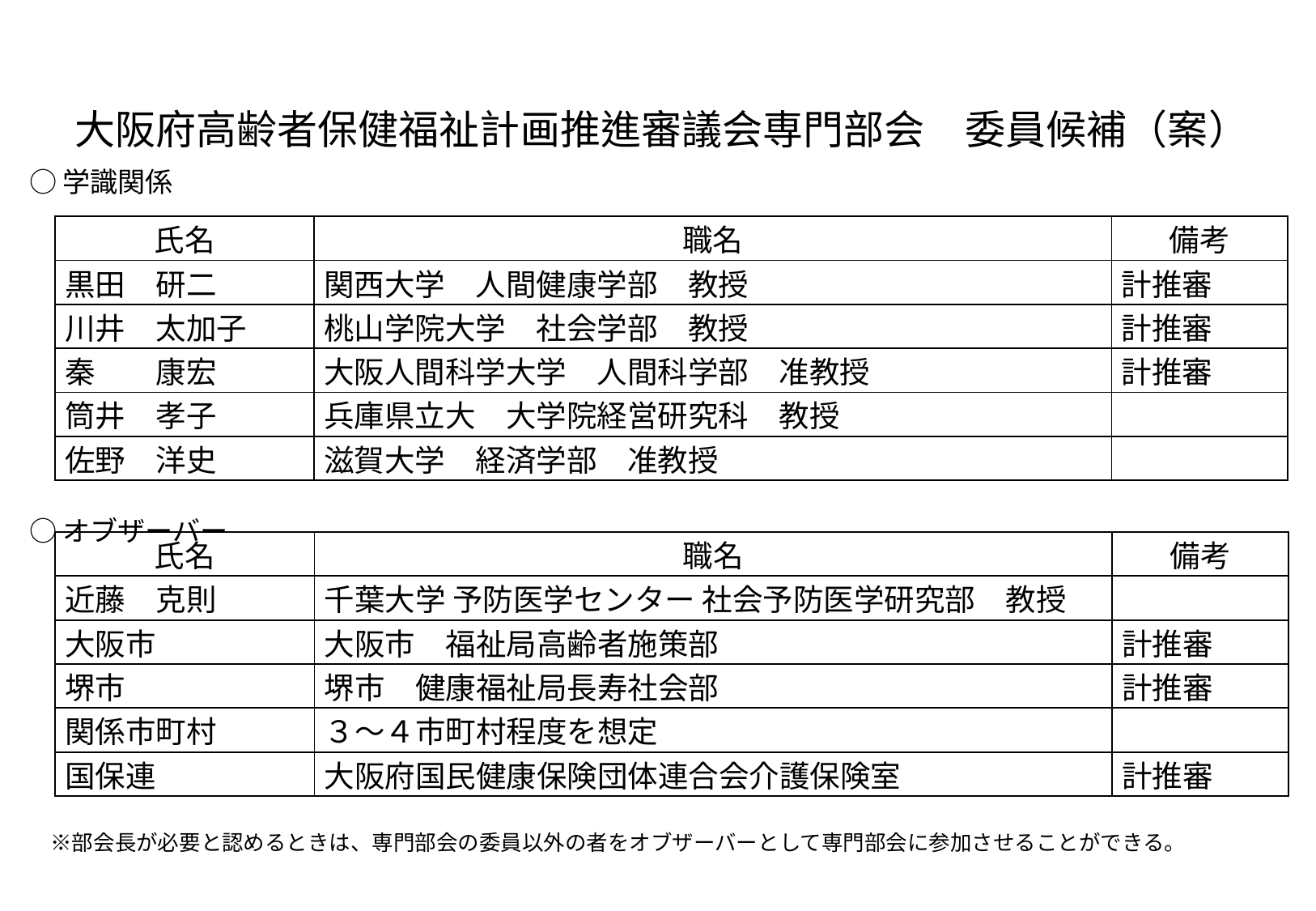

# 大阪府高齢者保健福祉計画推進審議会専門部会　委員候補（案）
○学識関係

○オブザーバー

　※部会長が必要と認めるときは、専門部会の委員以外の者をオブザーバーとして専門部会に参加させることができる。

| 氏名 | 職名 | 備考 |
| --- | --- | --- |
| 黒田　研二 | 関西大学　人間健康学部　教授 | 計推審 |
| 川井　太加子 | 桃山学院大学　社会学部　教授 | 計推審 |
| 秦　　康宏 | 大阪人間科学大学　人間科学部　准教授 | 計推審 |
| 筒井　孝子 | 兵庫県立大　大学院経営研究科　教授 |  |
| 佐野　洋史 | 滋賀大学　経済学部　准教授 |  |
| 氏名 | 職名 | 備考 |
| --- | --- | --- |
| 近藤　克則 | 千葉大学 予防医学センター 社会予防医学研究部　教授 |  |
| 大阪市 | 大阪市　福祉局高齢者施策部 | 計推審 |
| 堺市 | 堺市　健康福祉局長寿社会部 | 計推審 |
| 関係市町村 | ３～４市町村程度を想定 |  |
| 国保連 | 大阪府国民健康保険団体連合会介護保険室 | 計推審 |